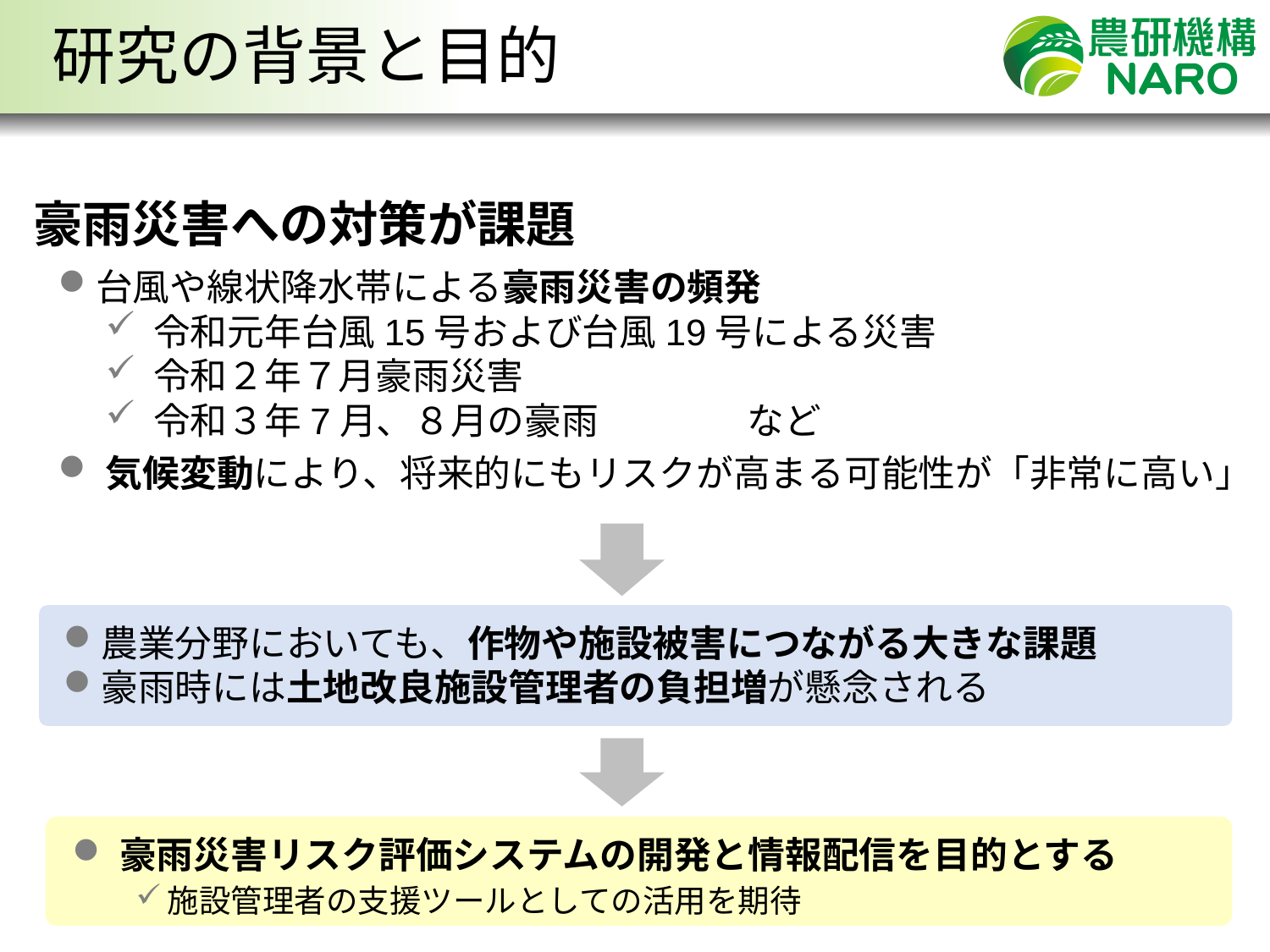

研究の背景と目的

豪雨災害への対策が課題

台風や線状降水帯による豪雨災害の頻発
令和元年台風15号および台風19号による災害
令和２年７月豪雨災害
令和３年7月、８月の豪雨　　　　など
気候変動により、将来的にもリスクが高まる可能性が「非常に高い」

農業分野においても、作物や施設被害につながる大きな課題
豪雨時には土地改良施設管理者の負担増が懸念される

豪雨災害リスク評価システムの開発と情報配信を目的とする
施設管理者の支援ツールとしての活用を期待